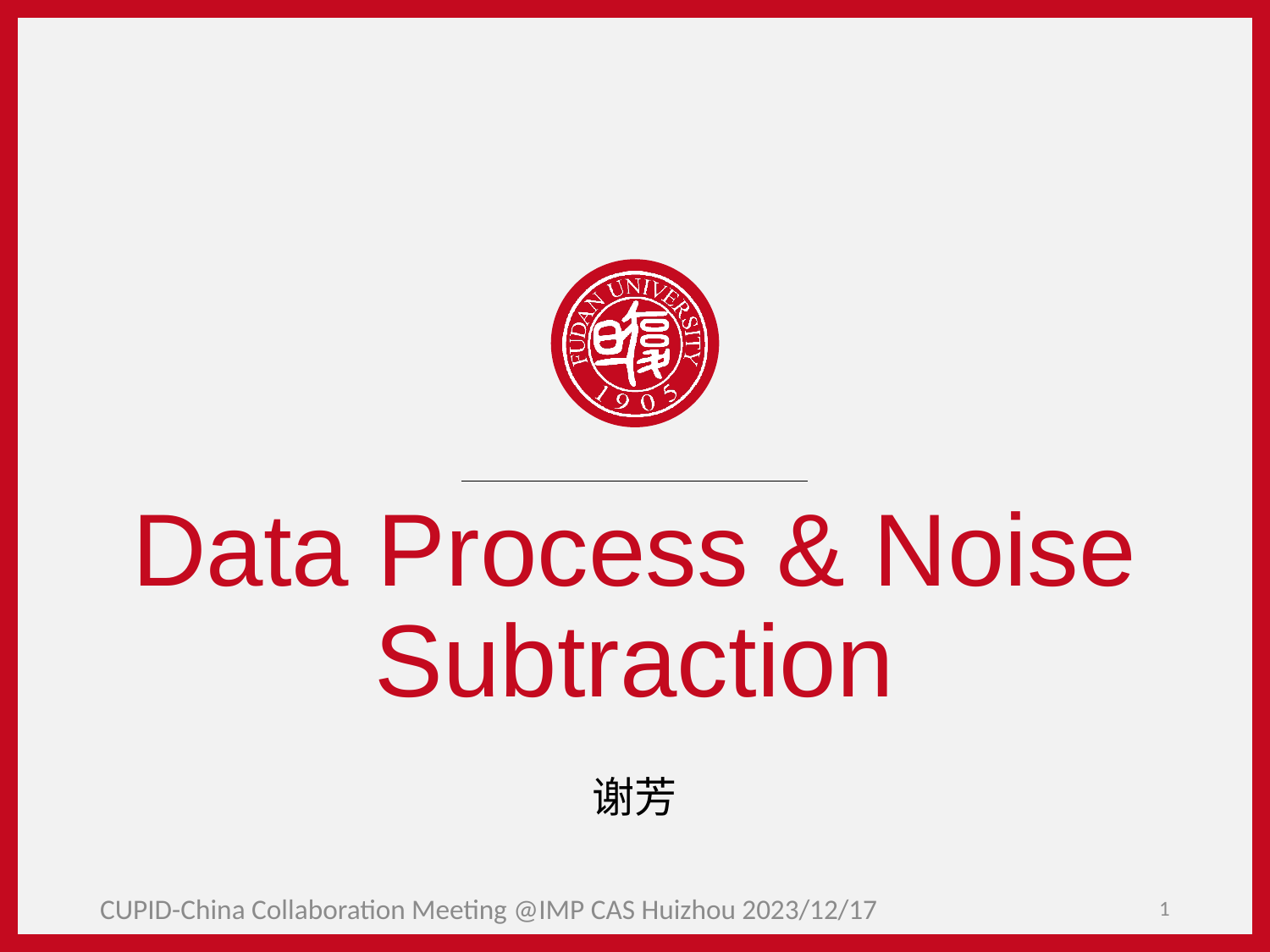

# Data Process & Noise Subtraction
谢芳
CUPID-China Collaboration Meeting @IMP CAS Huizhou 2023/12/17
1